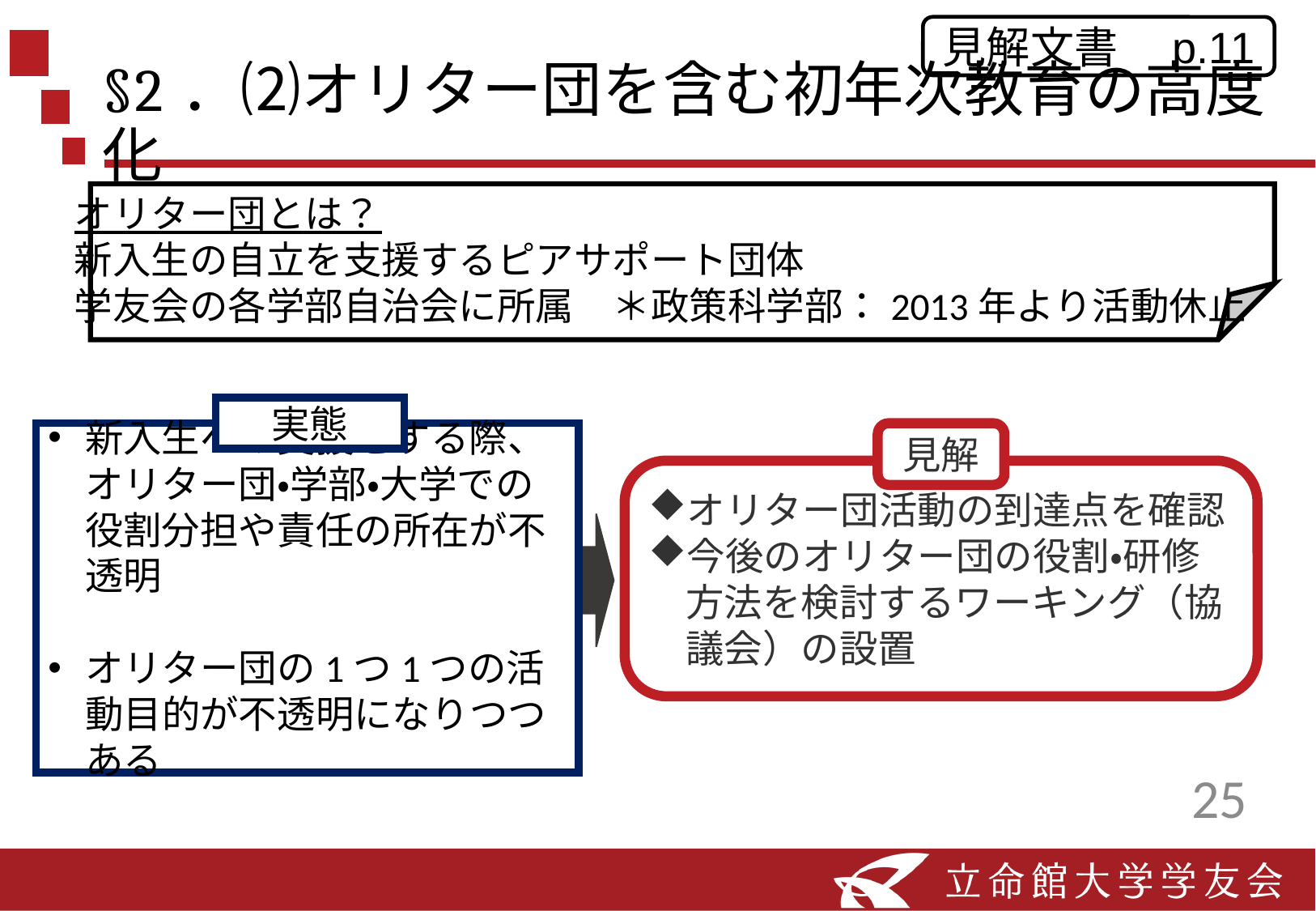

見解文書　p.11
# §2．⑵オリター団を含む初年次教育の高度化
オリター団とは？
新入生の自立を支援するピアサポート団体
学友会の各学部自治会に所属　＊政策科学部：2013年より活動休止

実態
新入生への支援をする際、オリター団・学部・大学での役割分担や責任の所在が不透明

オリター団の1つ1つの活動目的が不透明になりつつある
見解
オリター団活動の到達点を確認
今後のオリター団の役割・研修方法を検討するワーキング（協議会）の設置

25